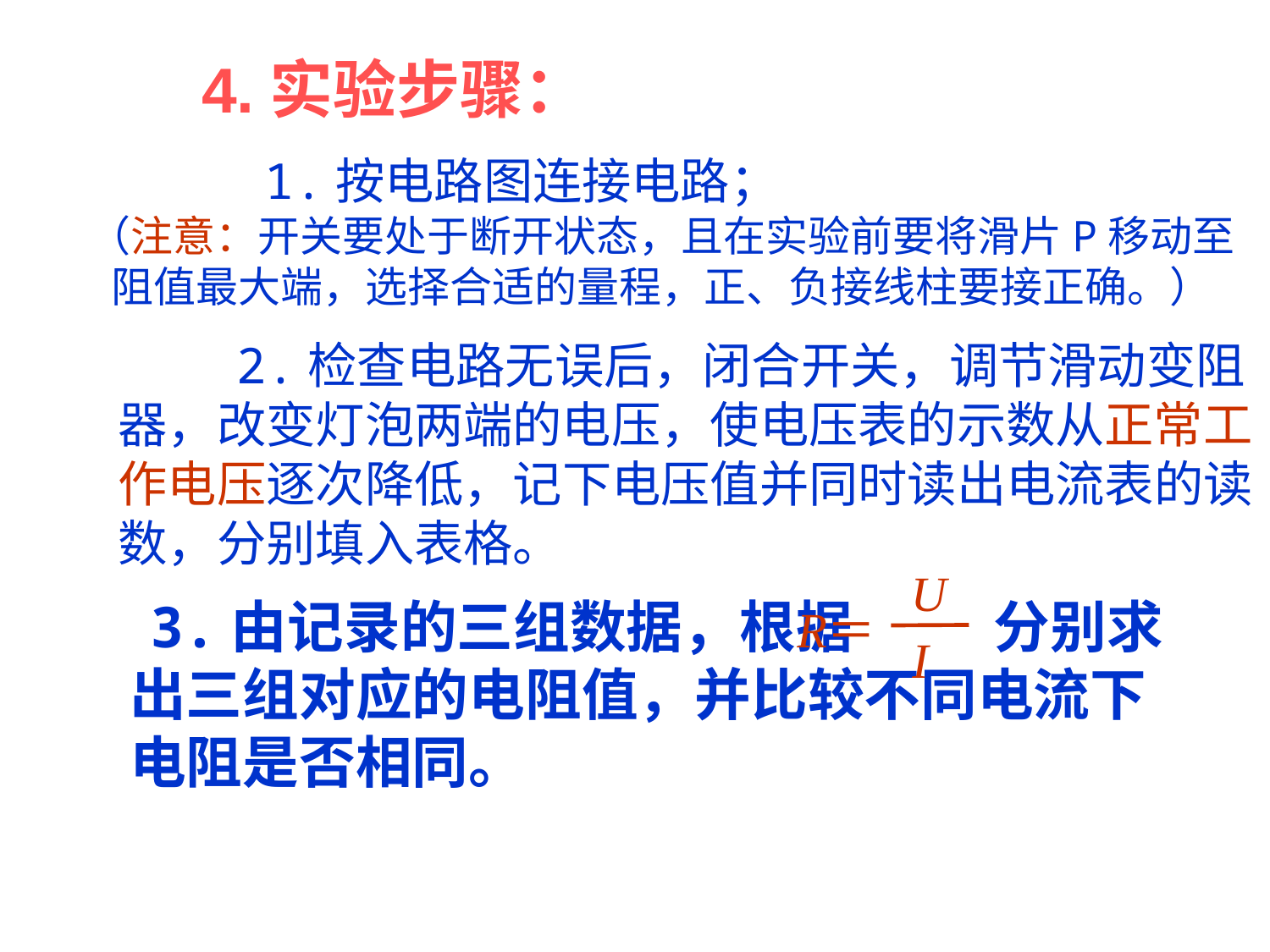

4.实验步骤：
      1.按电路图连接电路；
（注意：开关要处于断开状态，且在实验前要将滑片P移动至阻值最大端，选择合适的量程，正、负接线柱要接正确。）
    2.检查电路无误后，闭合开关，调节滑动变阻器，改变灯泡两端的电压，使电压表的示数从正常工作电压逐次降低，记下电压值并同时读出电流表的读数，分别填入表格。
U
R
＝
I

  3.由记录的三组数据，根据           分别求出三组对应的电阻值，并比较不同电流下电阻是否相同。